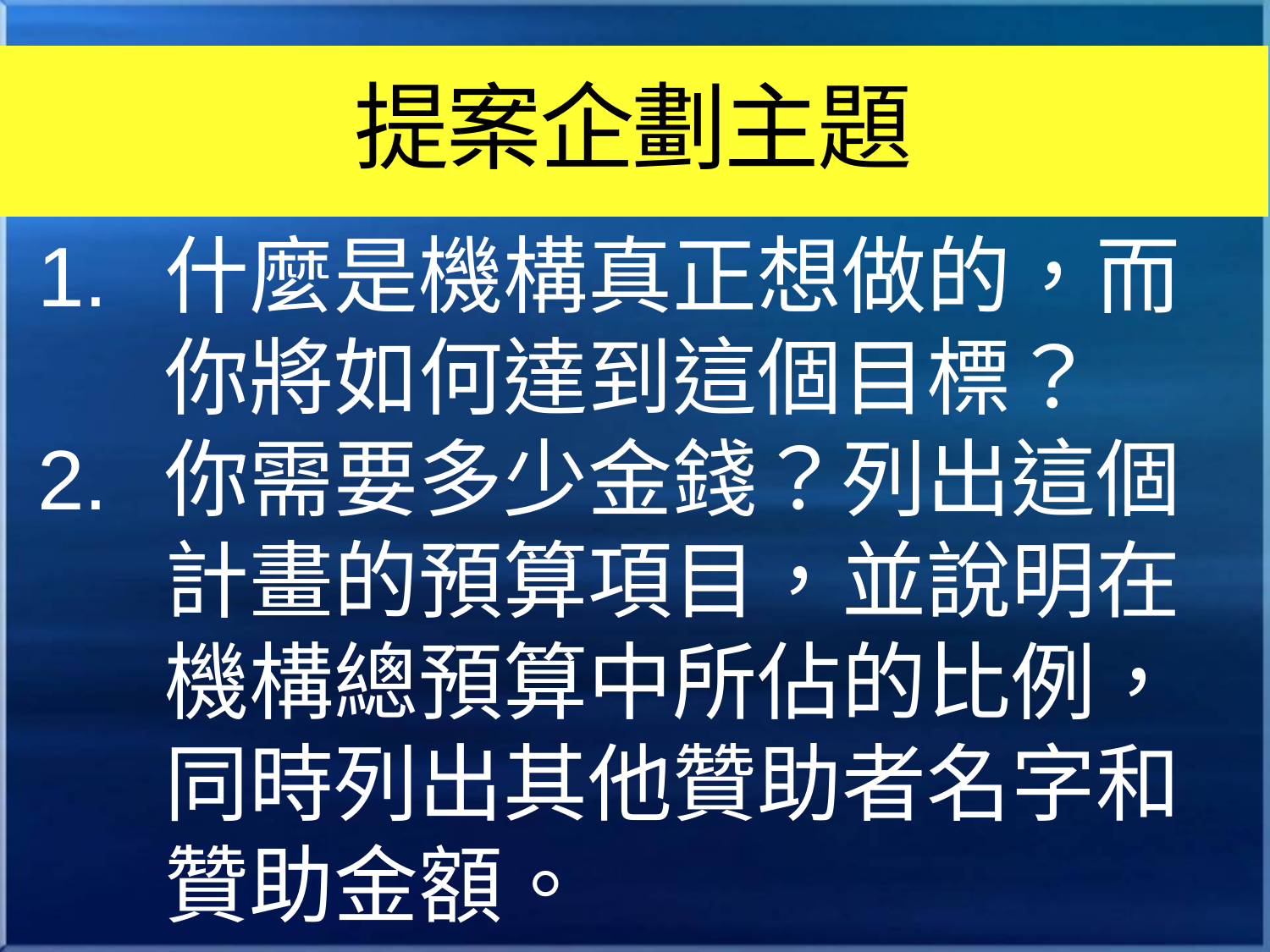

提案企劃主題
什麼是機構真正想做的，而你將如何達到這個目標？
你需要多少金錢？列出這個計畫的預算項目，並說明在機構總預算中所佔的比例，同時列出其他贊助者名字和贊助金額。